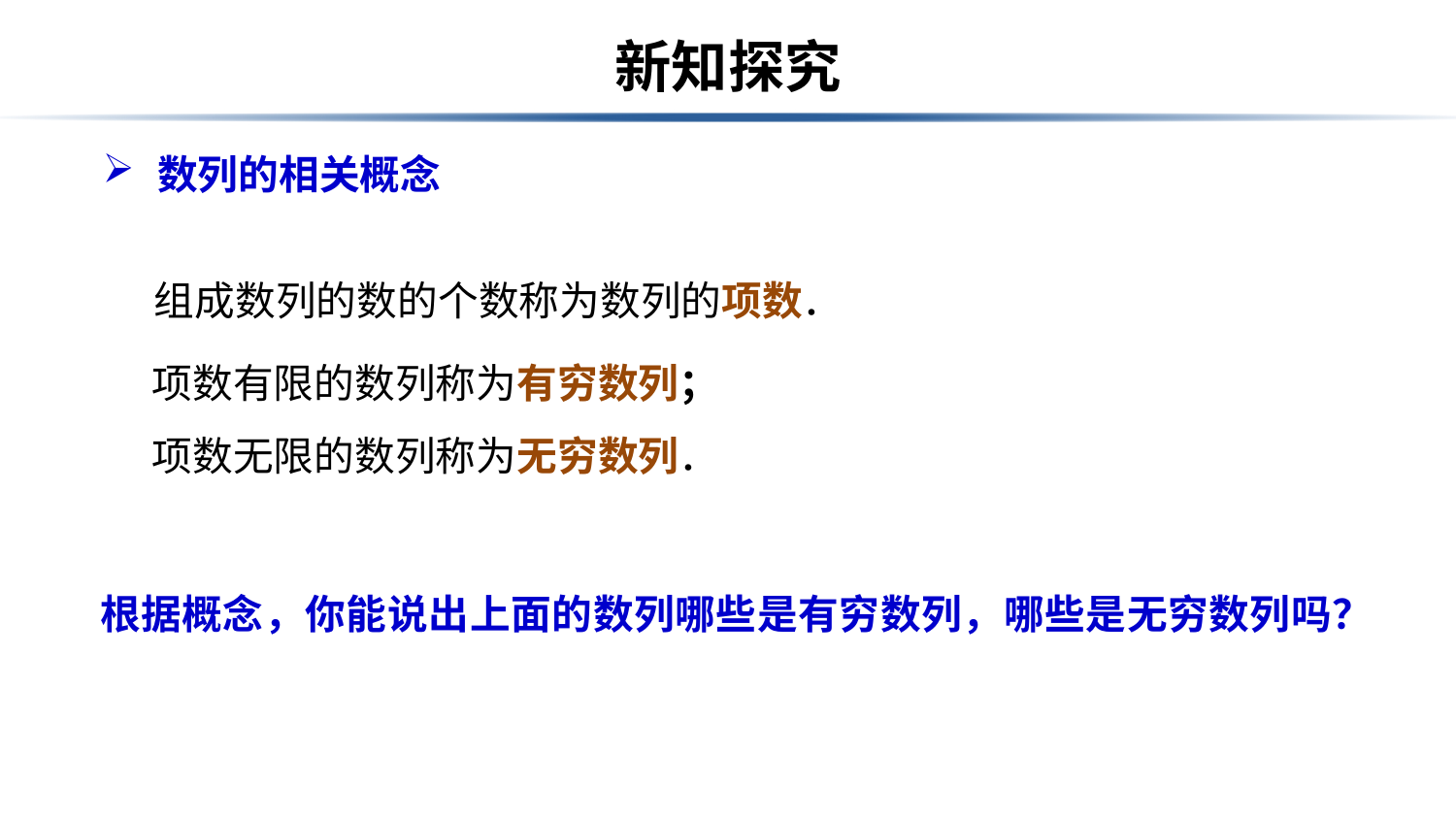

# 新知探究
数列的相关概念
组成数列的数的个数称为数列的项数．
项数有限的数列称为有穷数列；项数无限的数列称为无穷数列．
根据概念，你能说出上面的数列哪些是有穷数列，哪些是无穷数列吗？